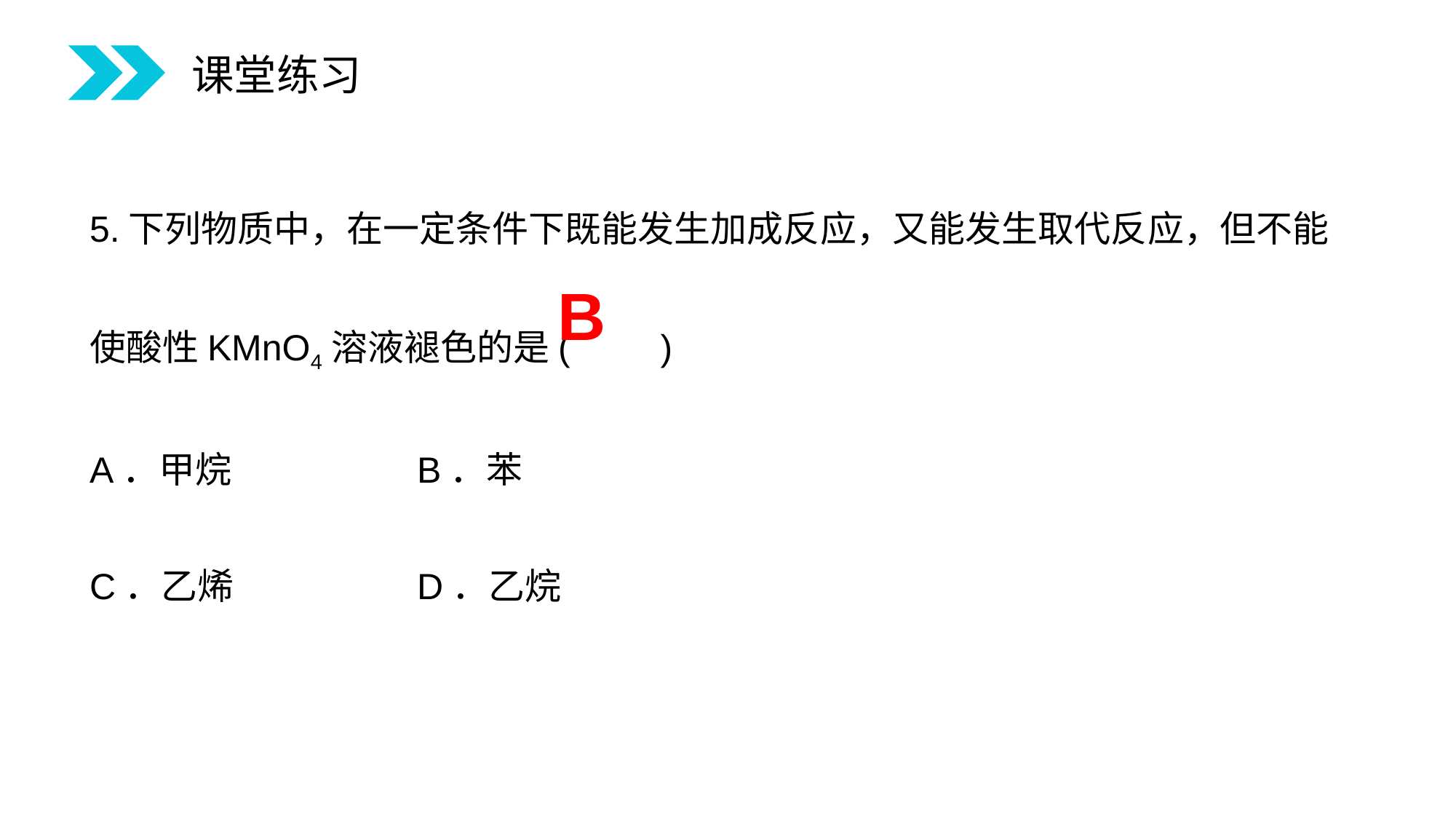

课堂练习
5.下列物质中，在一定条件下既能发生加成反应，又能发生取代反应，但不能使酸性KMnO4溶液褪色的是(　　)
A．甲烷　　　	B．苯
C．乙烯　　　	D．乙烷
B